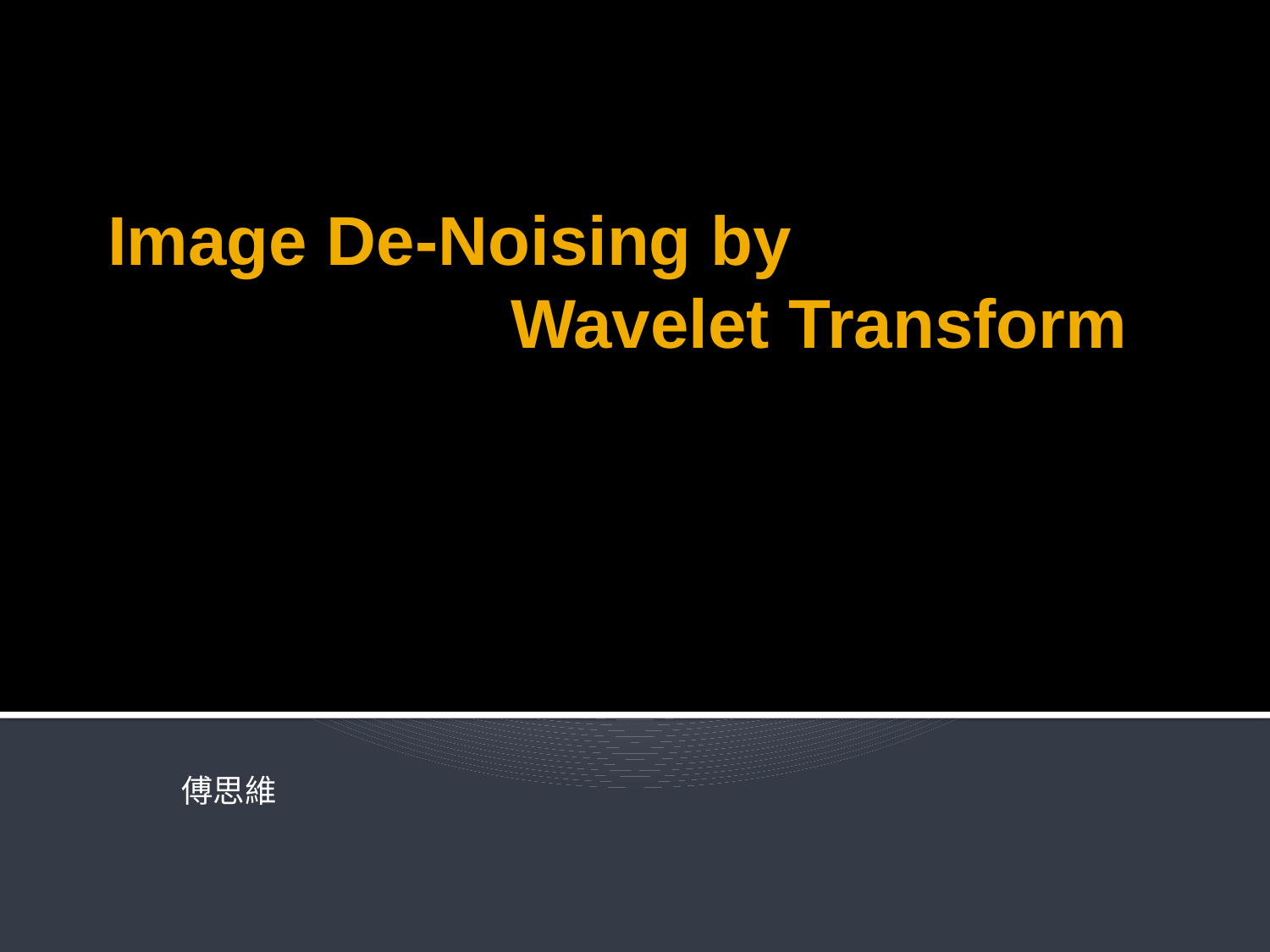

# Image De-Noising by Wavelet Transform
傅思維